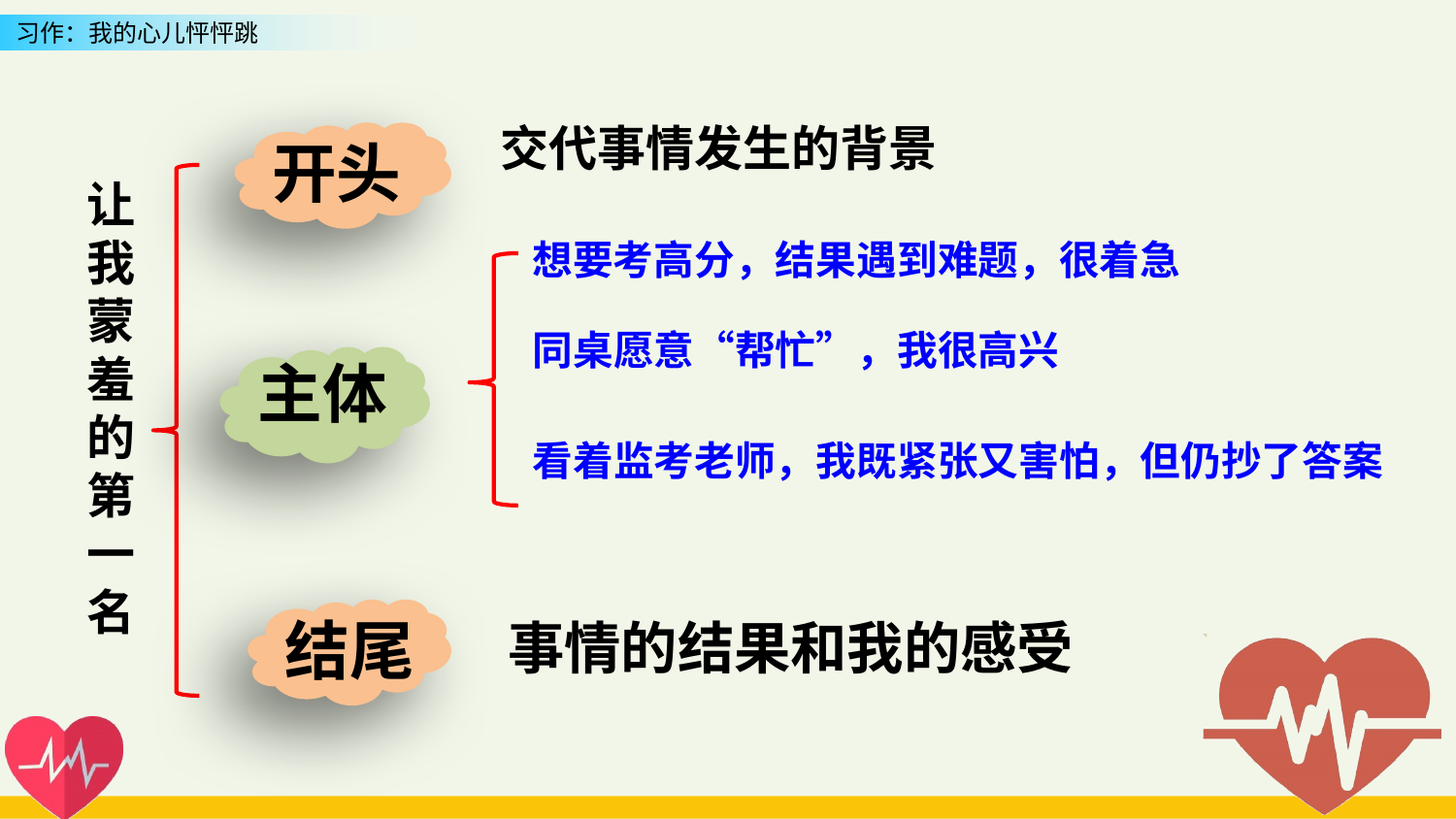

交代事情发生的背景

开头

让我蒙羞的第一名
想要考高分，结果遇到难题，很着急

同桌愿意“帮忙”，我很高兴
主体

看着监考老师，我既紧张又害怕，但仍抄了答案

结尾
事情的结果和我的感受